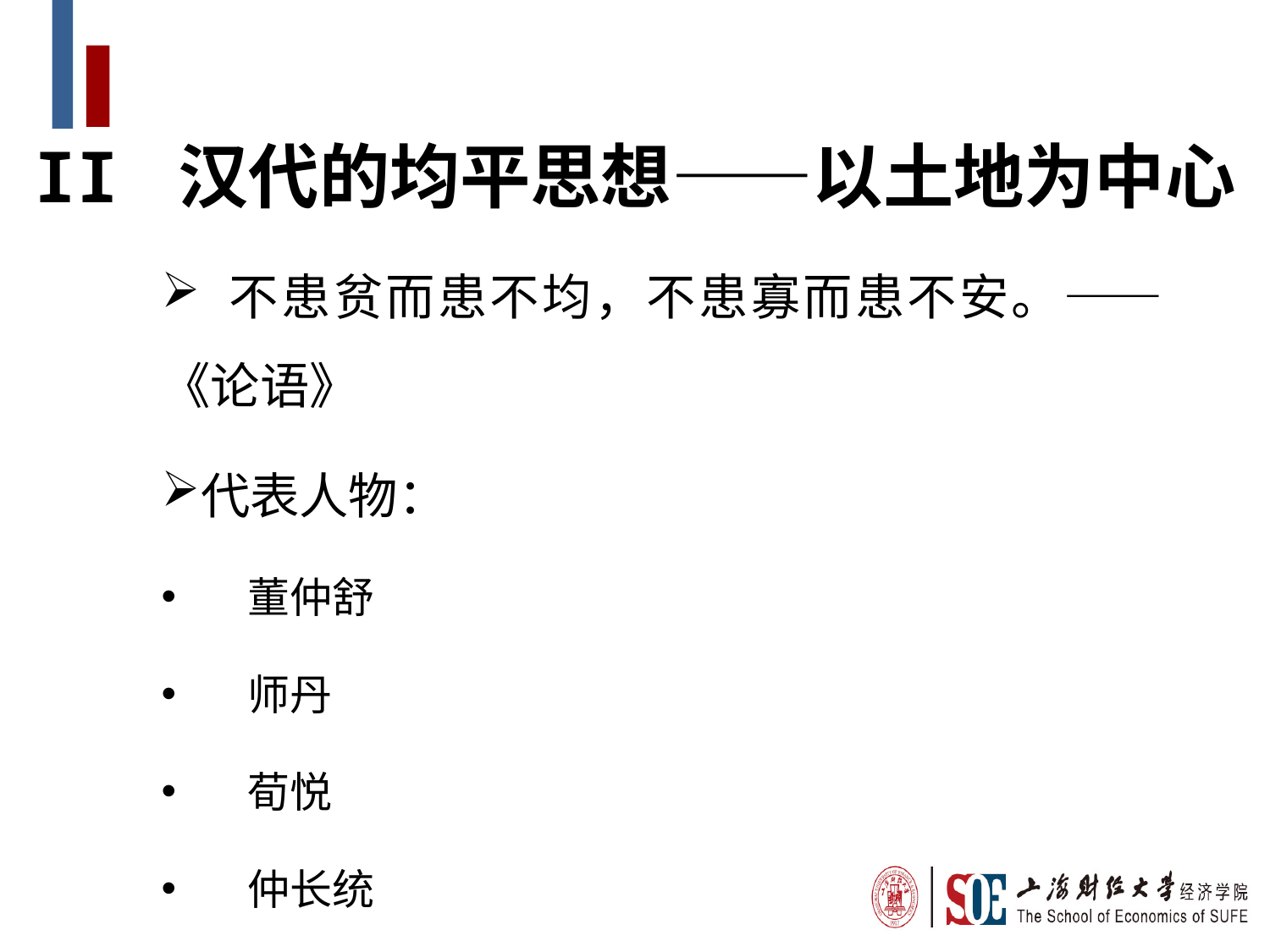

II 汉代的均平思想——以土地为中心
 不患贫而患不均，不患寡而患不安。——《论语》
代表人物：
   董仲舒
   师丹
   荀悦
   仲长统